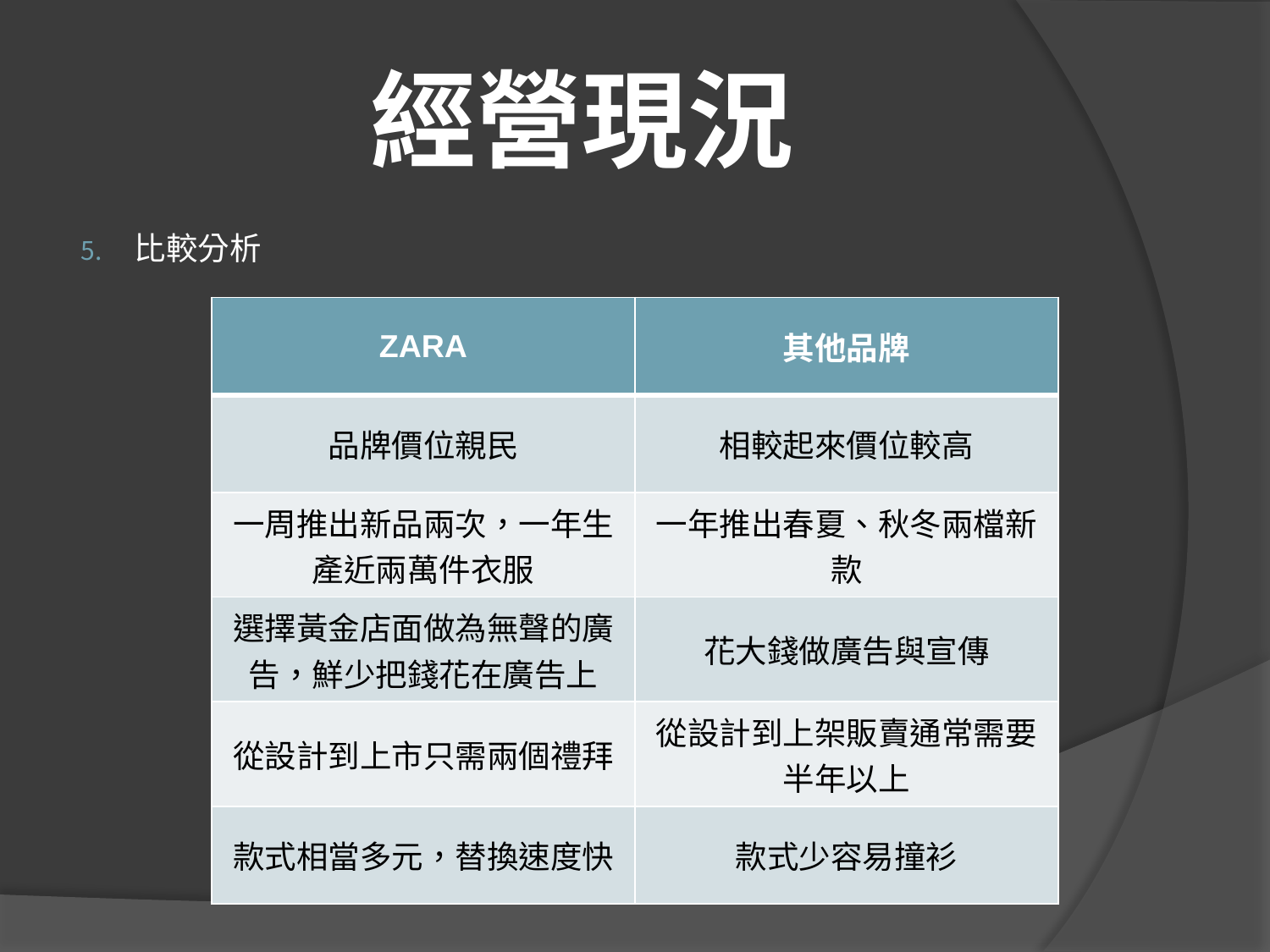

# 經營現況
比較分析

| ZARA | 其他品牌 |
| --- | --- |
| 品牌價位親民 | 相較起來價位較高 |
| 一周推出新品兩次，一年生產近兩萬件衣服 | 一年推出春夏、秋冬兩檔新款 |
| 選擇黃金店面做為無聲的廣告，鮮少把錢花在廣告上 | 花大錢做廣告與宣傳 |
| 從設計到上市只需兩個禮拜 | 從設計到上架販賣通常需要半年以上 |
| 款式相當多元，替換速度快 | 款式少容易撞衫 |